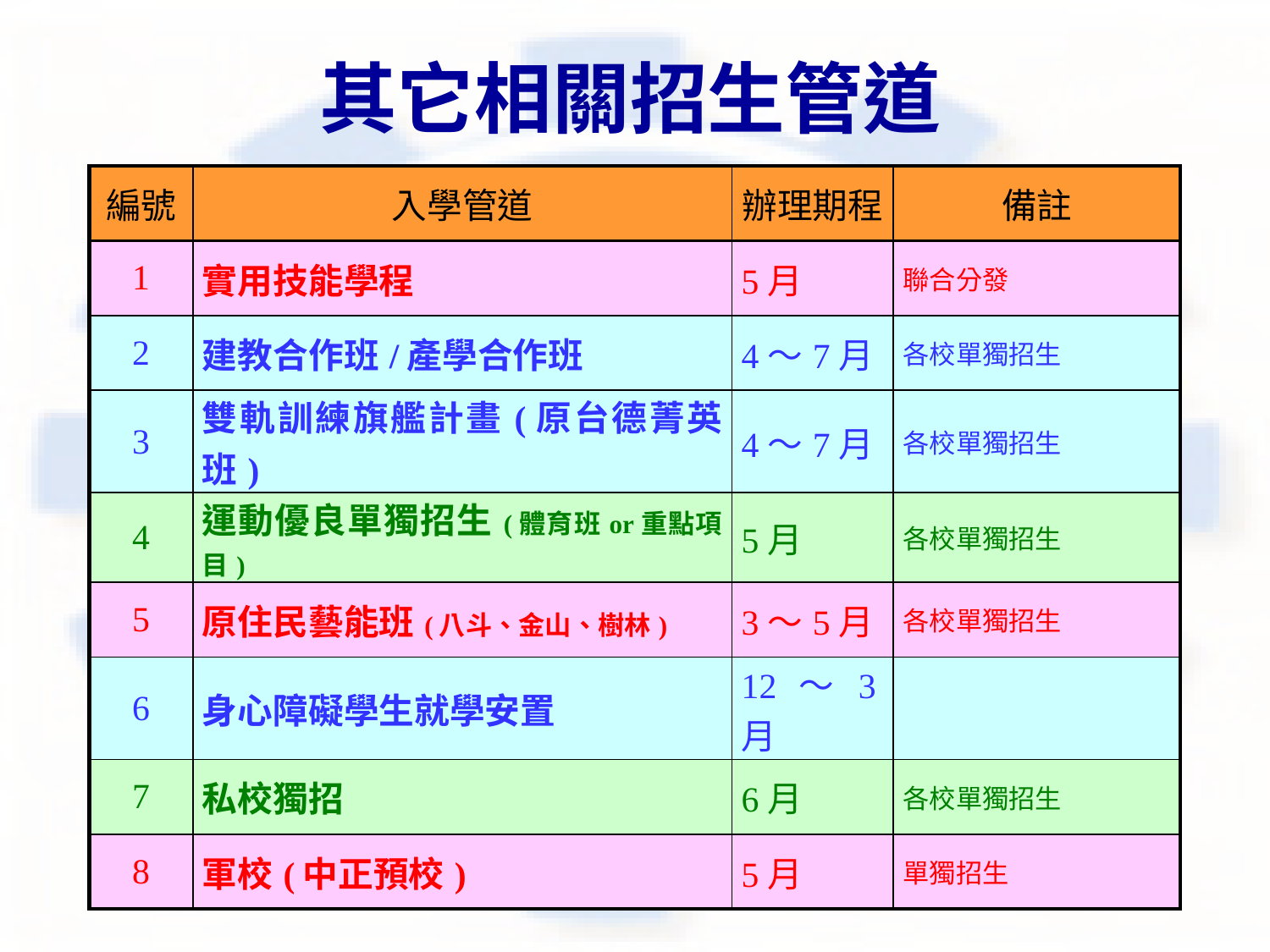

其它相關招生管道
| 編號 | 入學管道 | 辦理期程 | 備註 |
| --- | --- | --- | --- |
| 1 | 實用技能學程 | 5月 | 聯合分發 |
| 2 | 建教合作班/產學合作班 | 4〜7月 | 各校單獨招生 |
| 3 | 雙軌訓練旗艦計畫(原台德菁英班) | 4〜7月 | 各校單獨招生 |
| 4 | 運動優良單獨招生(體育班or重點項目) | 5月 | 各校單獨招生 |
| 5 | 原住民藝能班(八斗、金山、樹林) | 3〜5月 | 各校單獨招生 |
| 6 | 身心障礙學生就學安置 | 12〜3月 |  |
| 7 | 私校獨招 | 6月 | 各校單獨招生 |
| 8 | 軍校(中正預校) | 5月 | 單獨招生 |